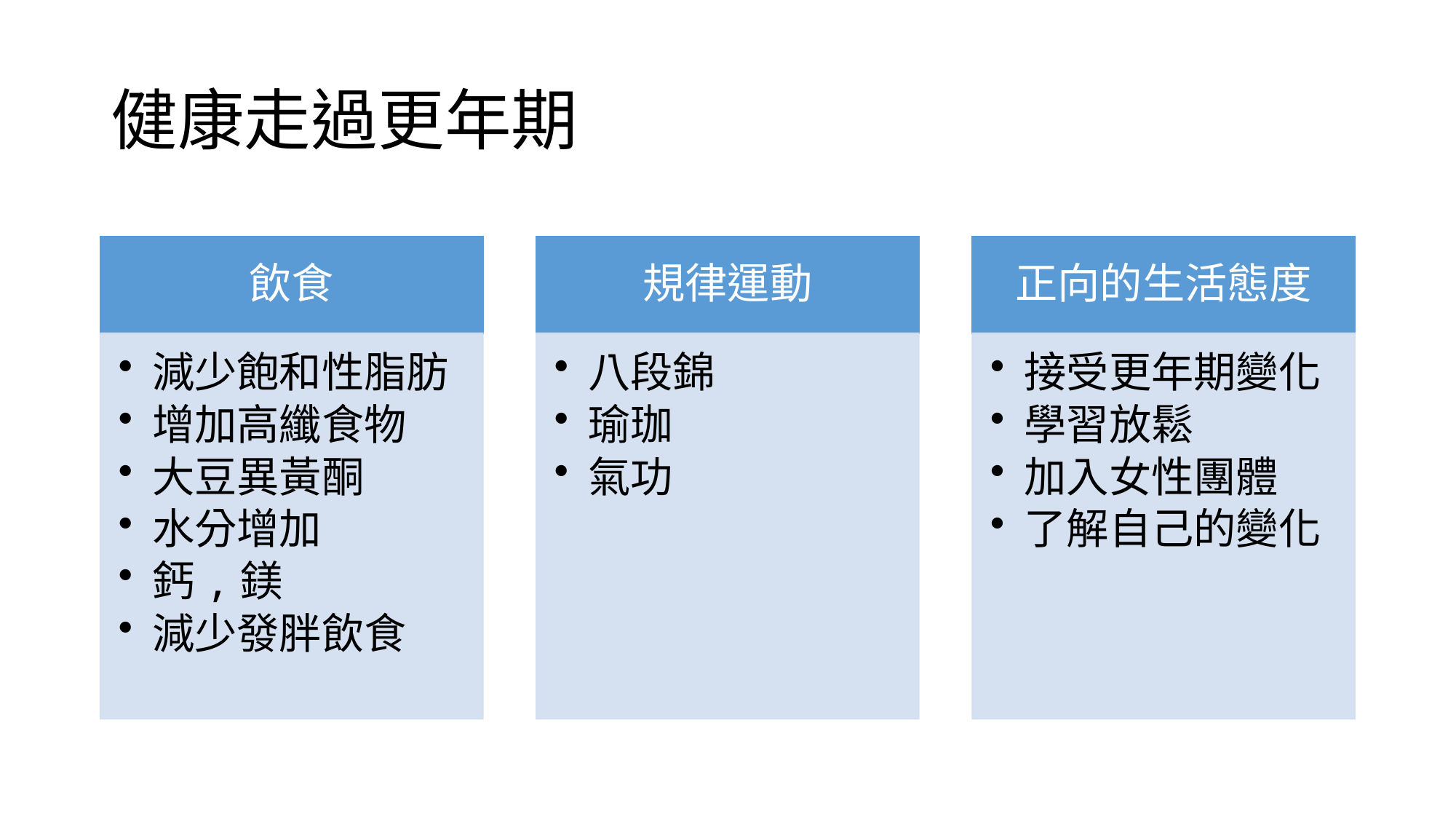

# 健康走過更年期
飲食
減少飽和性脂肪
增加高纖食物
大豆異黃酮
水分增加
鈣,鎂
減少發胖飲食
規律運動
八段錦
瑜珈
氣功
正向的生活態度
接受更年期變化
學習放鬆
加入女性團體
了解自己的變化